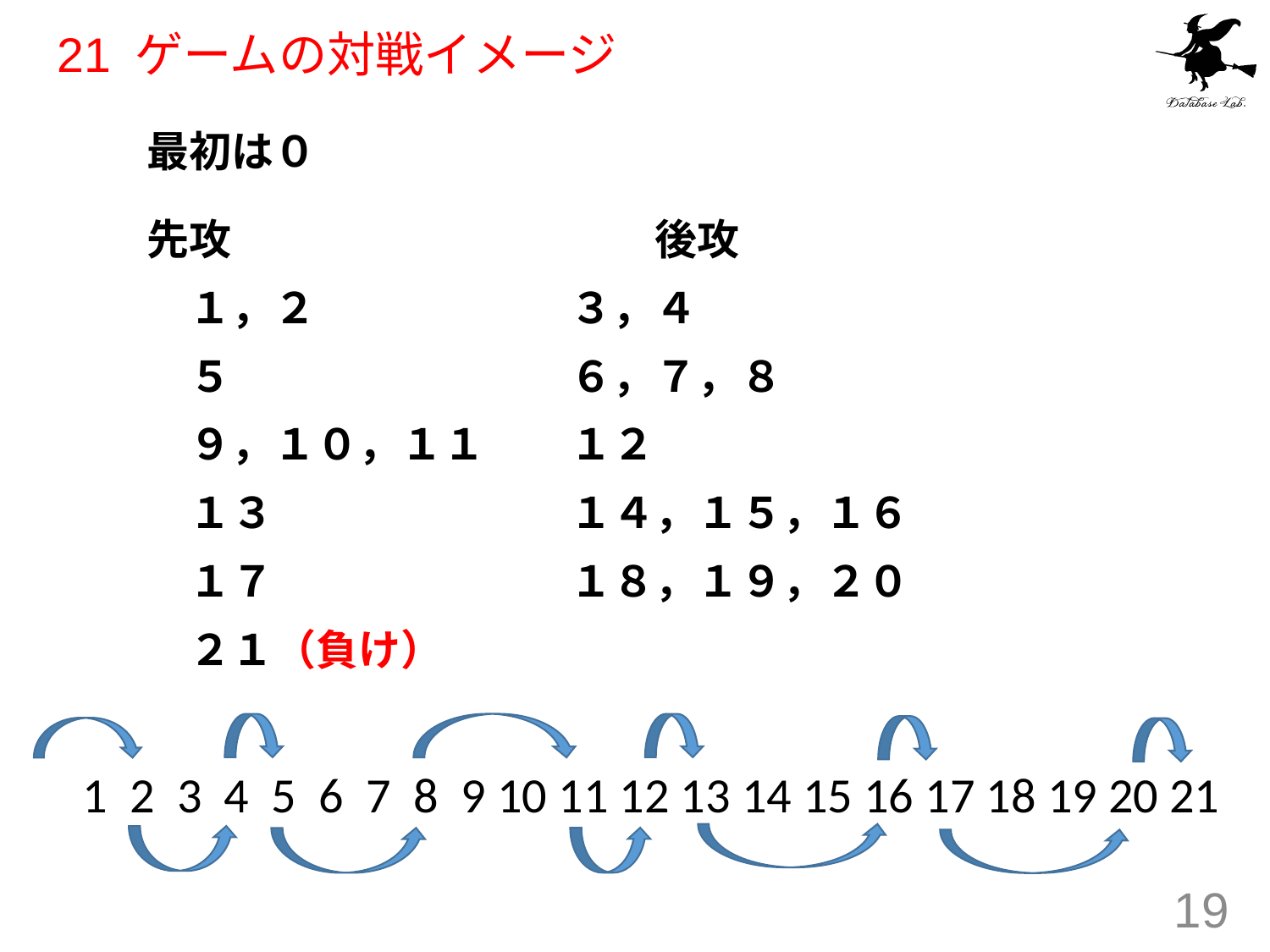

# 21 ゲームの対戦イメージ
最初は０
先攻				後攻
　１，２　　　　　　３，４
　５　　　　　　　　６，７，８
　９，１０，１１　　１２
　１３　　　　　　　１４，１５，１６
　１７　　　　　　　１８，１９，２０
　２１（負け）

1  2  3  4  5  6  7  8  9 10 11 12 13 14 15 16 17 18 19 20 21

19